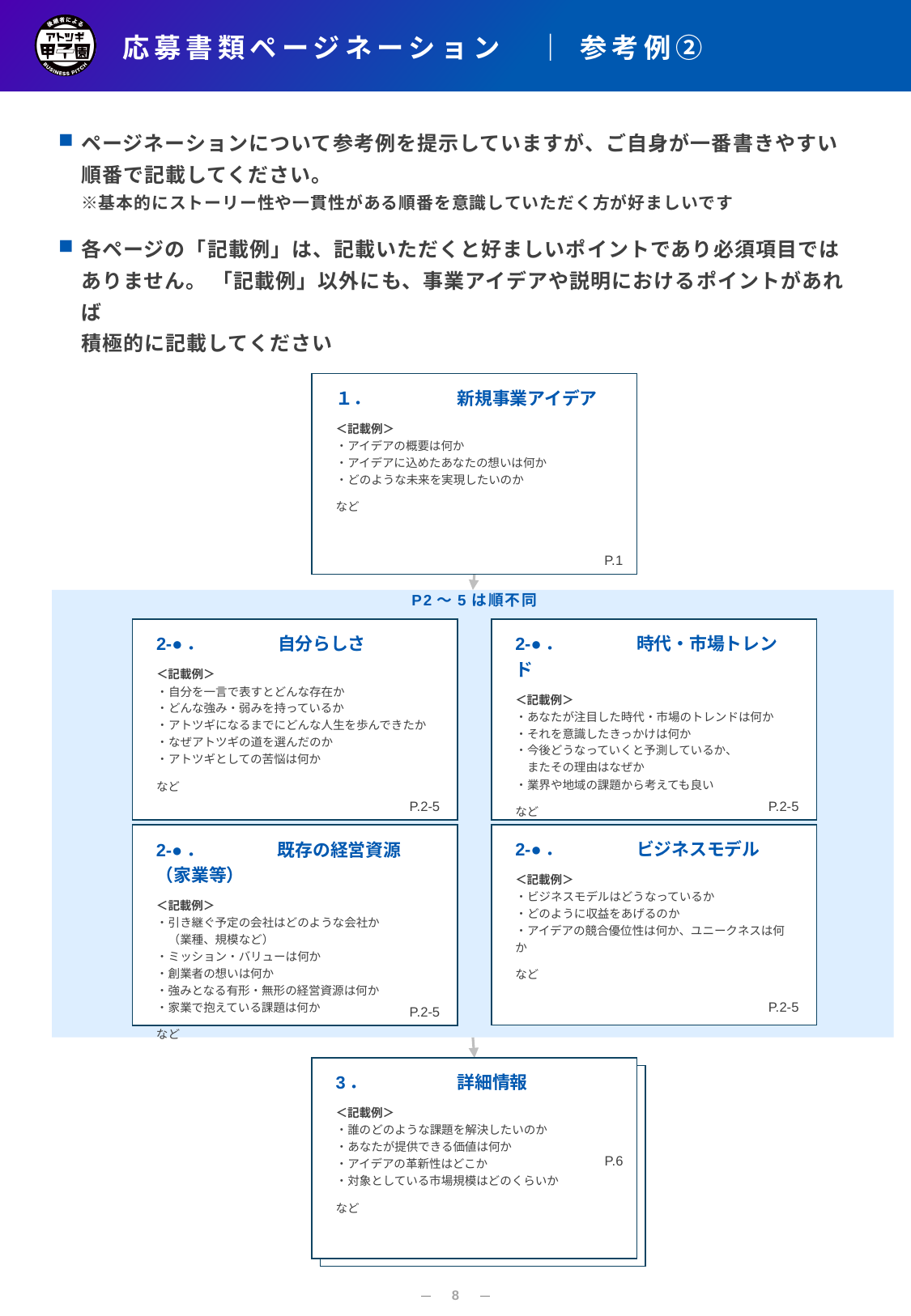

# 応募書類ページネーション　｜ 参考例②
ページネーションについて参考例を提示していますが、ご自身が一番書きやすい
順番で記載してください。
※基本的にストーリー性や一貫性がある順番を意識していただく方が好ましいです
各ページの「記載例」は、記載いただくと好ましいポイントであり必須項目では
ありません。 「記載例」以外にも、事業アイデアや説明におけるポイントがあれば
積極的に記載してください
１．	新規事業アイデア
＜記載例＞
・	アイデアの概要は何か
・	アイデアに込めたあなたの想いは何か
・	どのような未来を実現したいのか
など
P.1
P2〜5は順不同

2-●．	時代・市場トレンド
＜記載例＞
・	あなたが注目した時代・市場のトレンドは何か
・	それを意識したきっかけは何か
・	今後どうなっていくと予測しているか、
	またその理由はなぜか
・	業界や地域の課題から考えても良い
など
P.2-5
2-●．	自分らしさ
＜記載例＞
・	自分を一言で表すとどんな存在か
・	どんな強み・弱みを持っているか
・	アトツギになるまでにどんな人生を歩んできたか
・	なぜアトツギの道を選んだのか
・	アトツギとしての苦悩は何か
など
P.2-5
2-●．	ビジネスモデル
＜記載例＞
・	ビジネスモデルはどうなっているか
・	どのように収益をあげるのか
・	アイデアの競合優位性は何か、ユニークネスは何か
など
P.2-5
2-●．	既存の経営資源 （家業等）
＜記載例＞
・	引き継ぐ予定の会社はどのような会社か
	（業種、規模など）
・	ミッション・バリューは何か
・	創業者の想いは何か
・	強みとなる有形・無形の経営資源は何か
・	家業で抱えている課題は何か
など
P.2-5
3．	詳細情報
＜記載例＞
・	誰のどのような課題を解決したいのか
・	あなたが提供できる価値は何か
・	アイデアの革新性はどこか
・	対象としている市場規模はどのくらいか
など

P.6